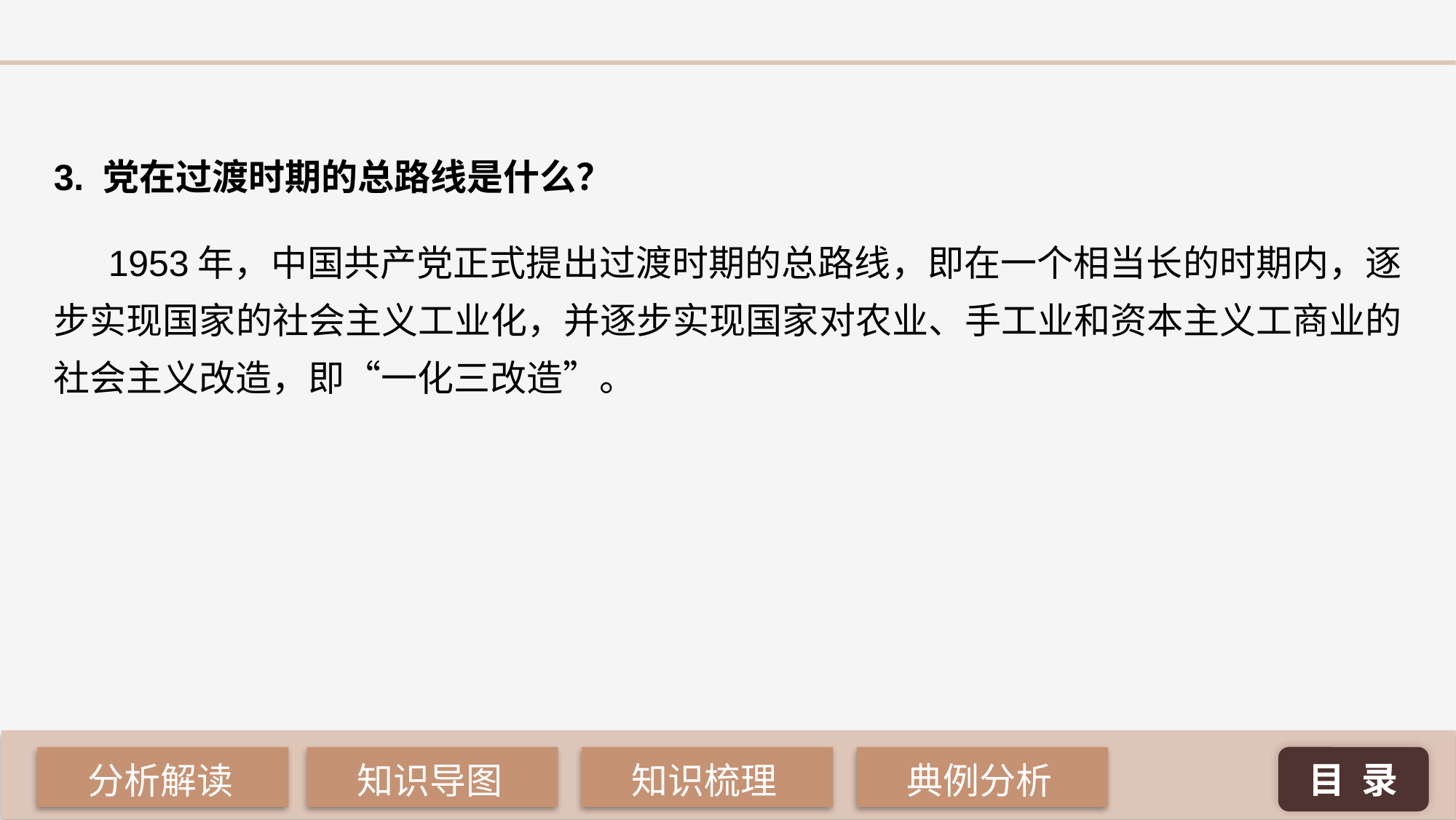

3. 党在过渡时期的总路线是什么？
1953年，中国共产党正式提出过渡时期的总路线，即在一个相当长的时期内，逐步实现国家的社会主义工业化，并逐步实现国家对农业、手工业和资本主义工商业的社会主义改造，即“一化三改造”。